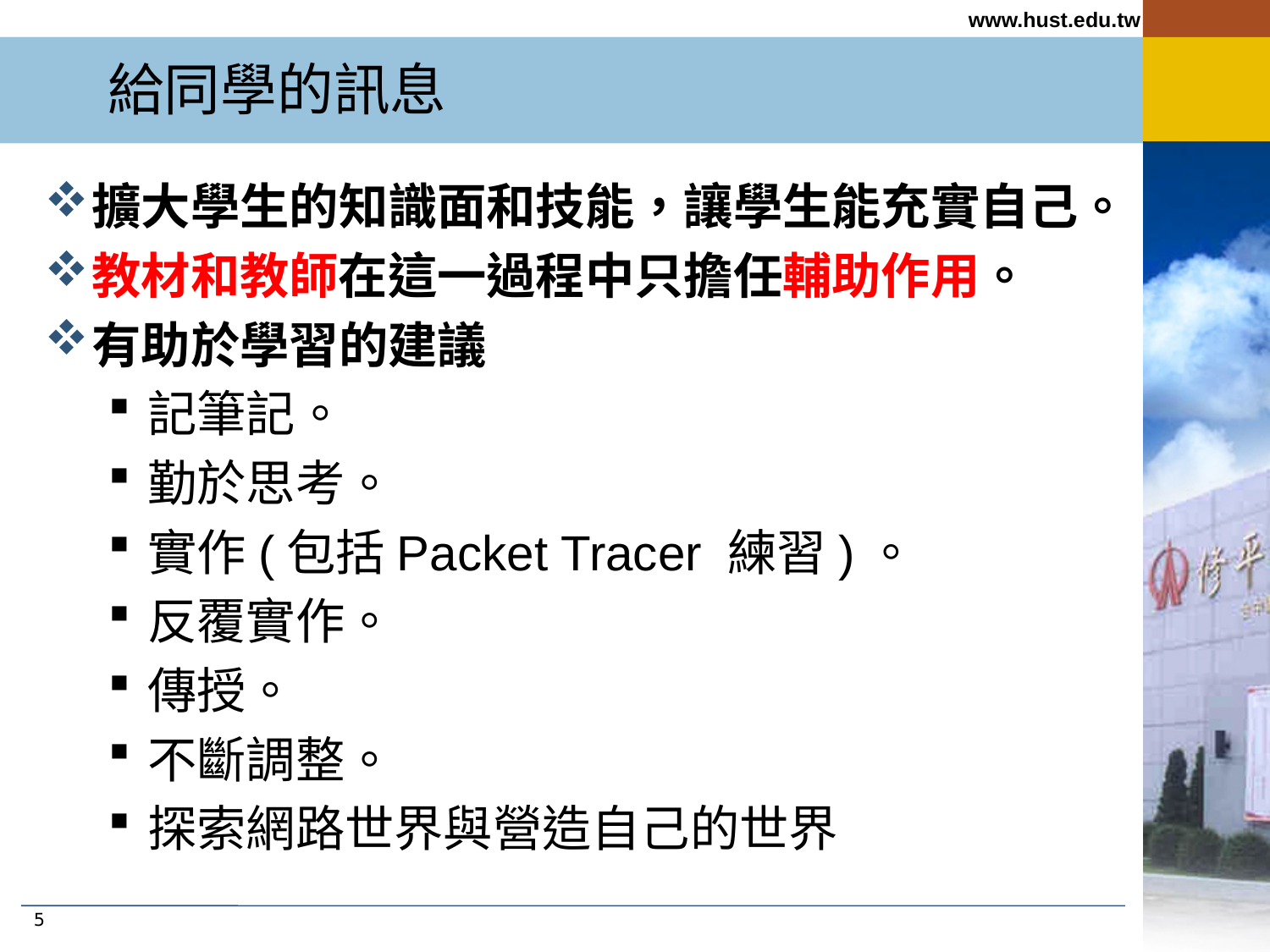

www.hust.edu.tw
# 給同學的訊息
擴大學生的知識面和技能，讓學生能充實自己。
教材和教師在這一過程中只擔任輔助作用。
有助於學習的建議
記筆記。
勤於思考。
實作(包括Packet Tracer 練習)。
反覆實作。
傳授。
不斷調整。
探索網路世界與營造自己的世界
5